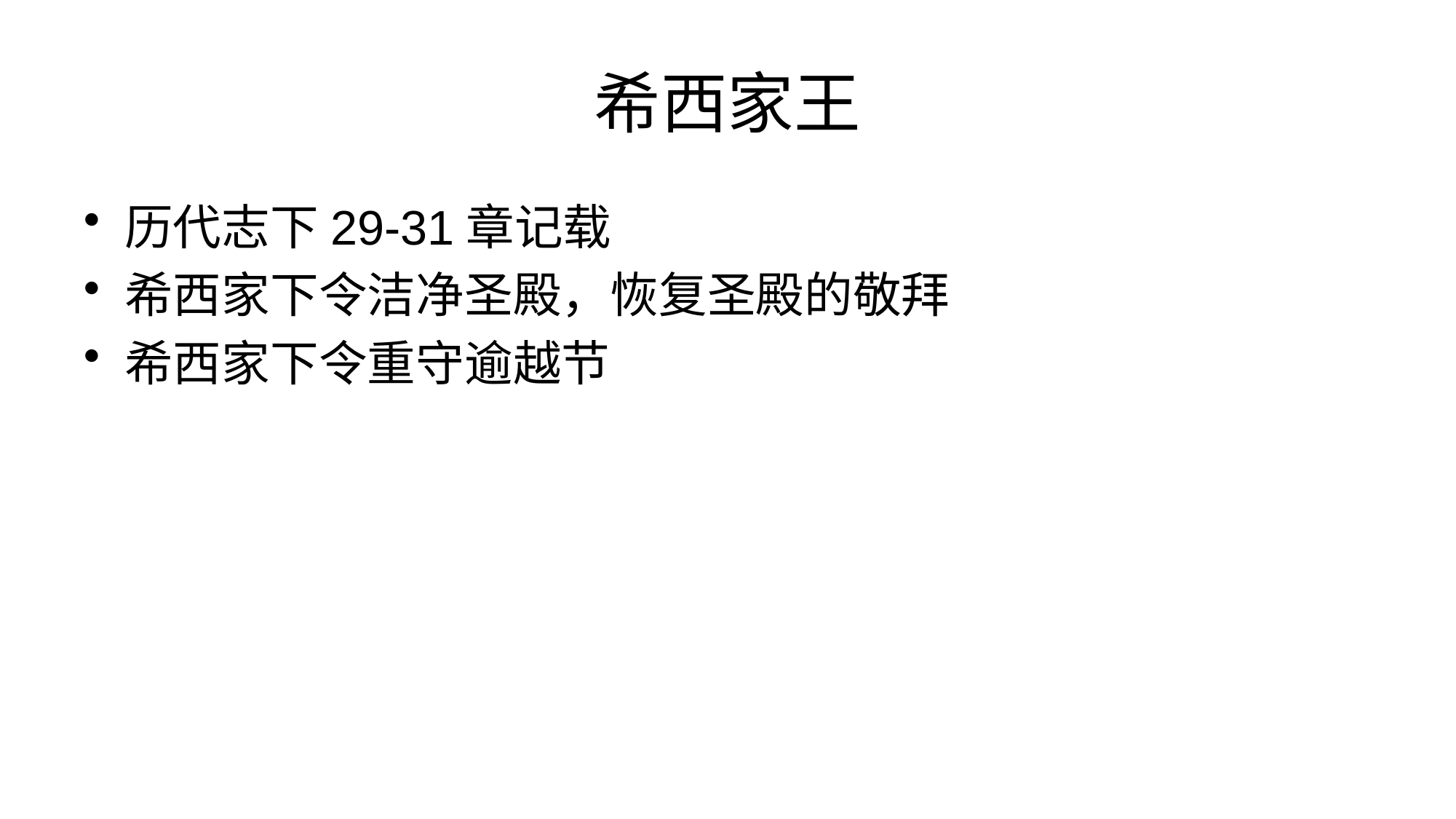

# 希西家王
历代志下29-31章记载
希西家下令洁净圣殿，恢复圣殿的敬拜
希西家下令重守逾越节